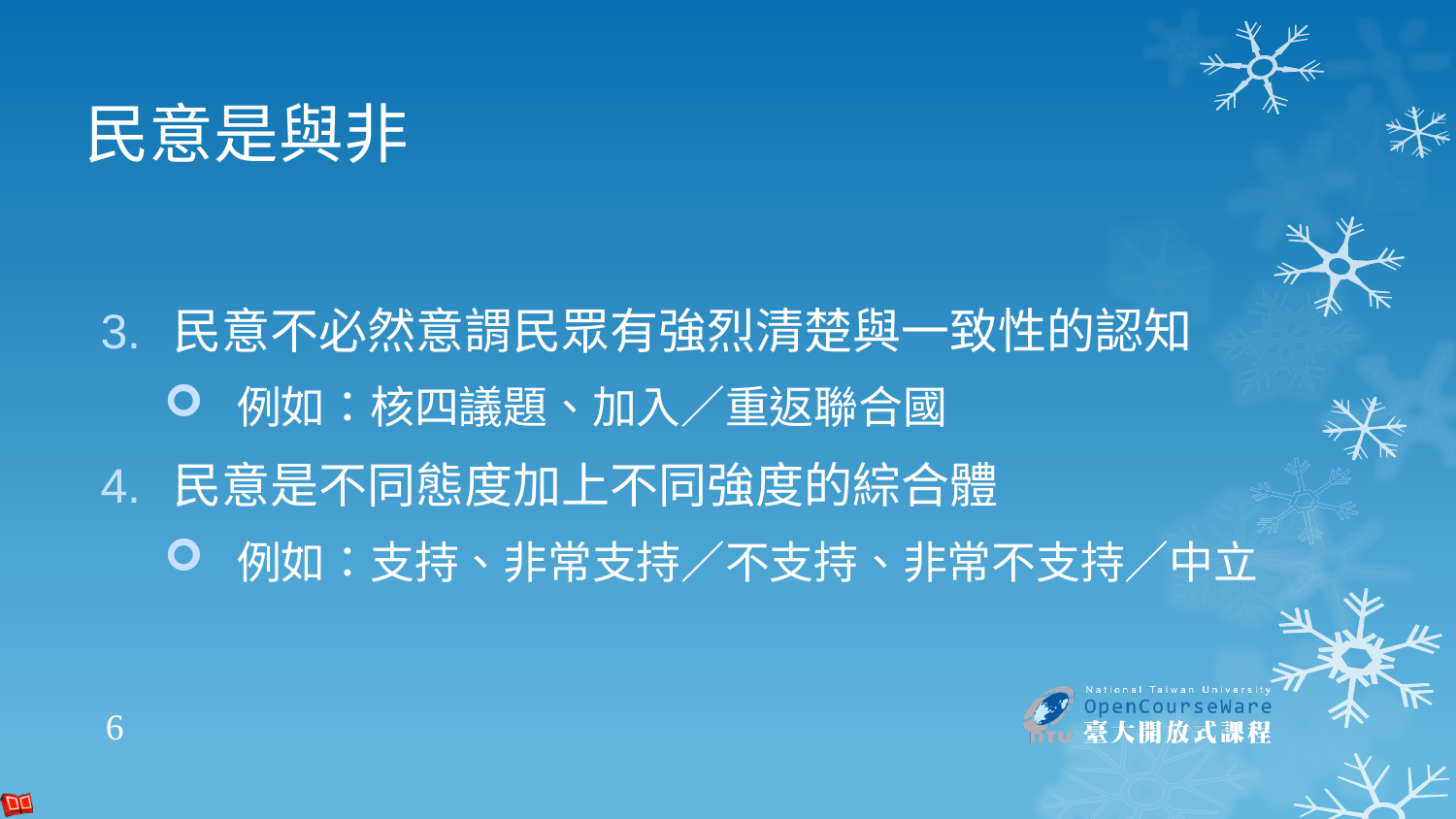

# 民意是與非
民意不必然意謂民眾有強烈清楚與一致性的認知
例如：核四議題、加入／重返聯合國
民意是不同態度加上不同強度的綜合體
例如：支持、非常支持／不支持、非常不支持／中立
6